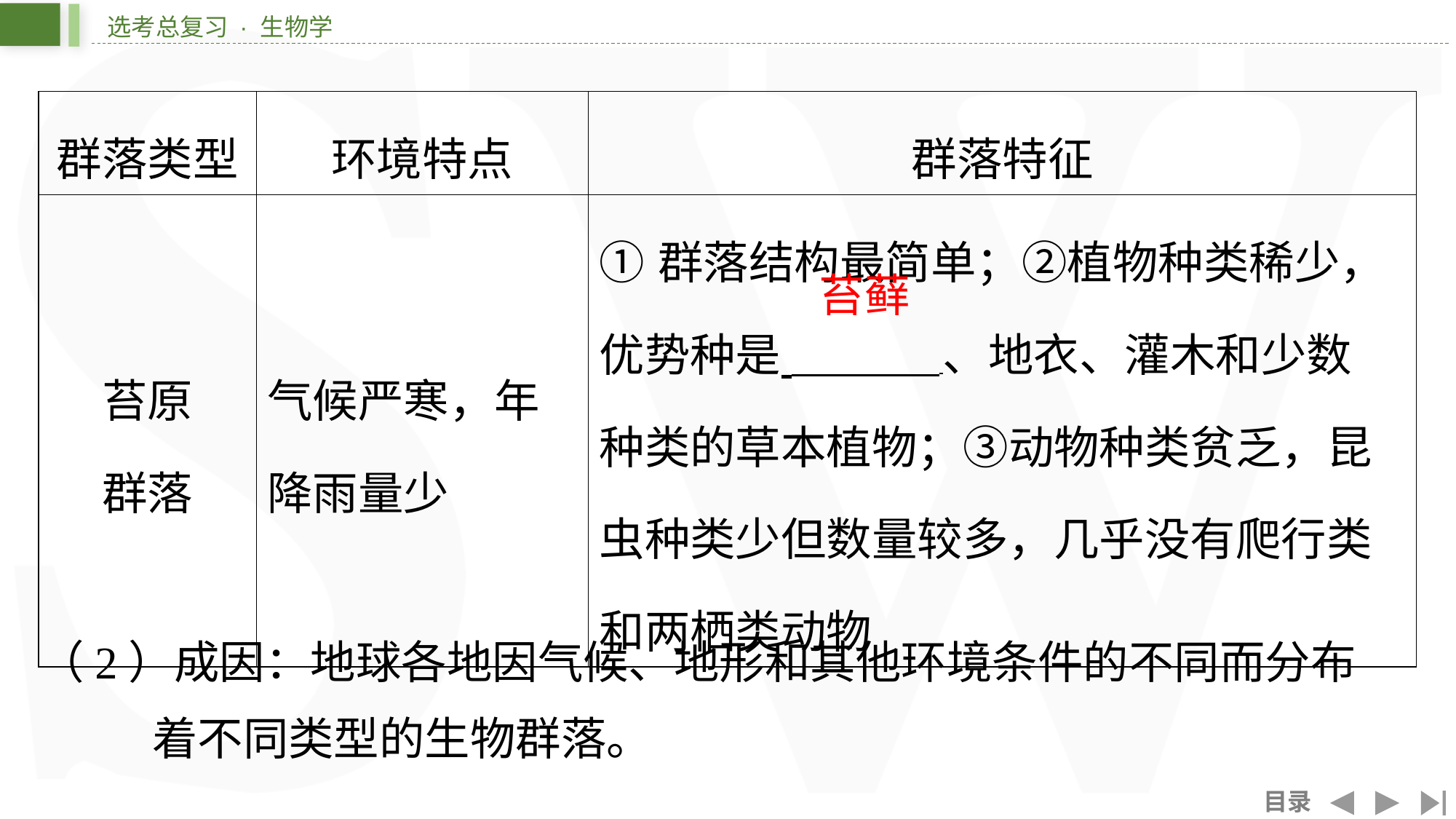

| 群落类型 | 环境特点 | 群落特征 |
| --- | --- | --- |
| 苔原 群落 | 气候严寒，年降雨量少 | ①群落结构最简单；②植物种类稀少， 优势种是 ⁠、地衣、灌木和少数 种类的草本植物；③动物种类贫乏，昆 虫种类少但数量较多，几乎没有爬行类 和两栖类动物 |
苔藓
（2）成因：地球各地因气候、地形和其他环境条件的不同而分布
着不同类型的生物群落。